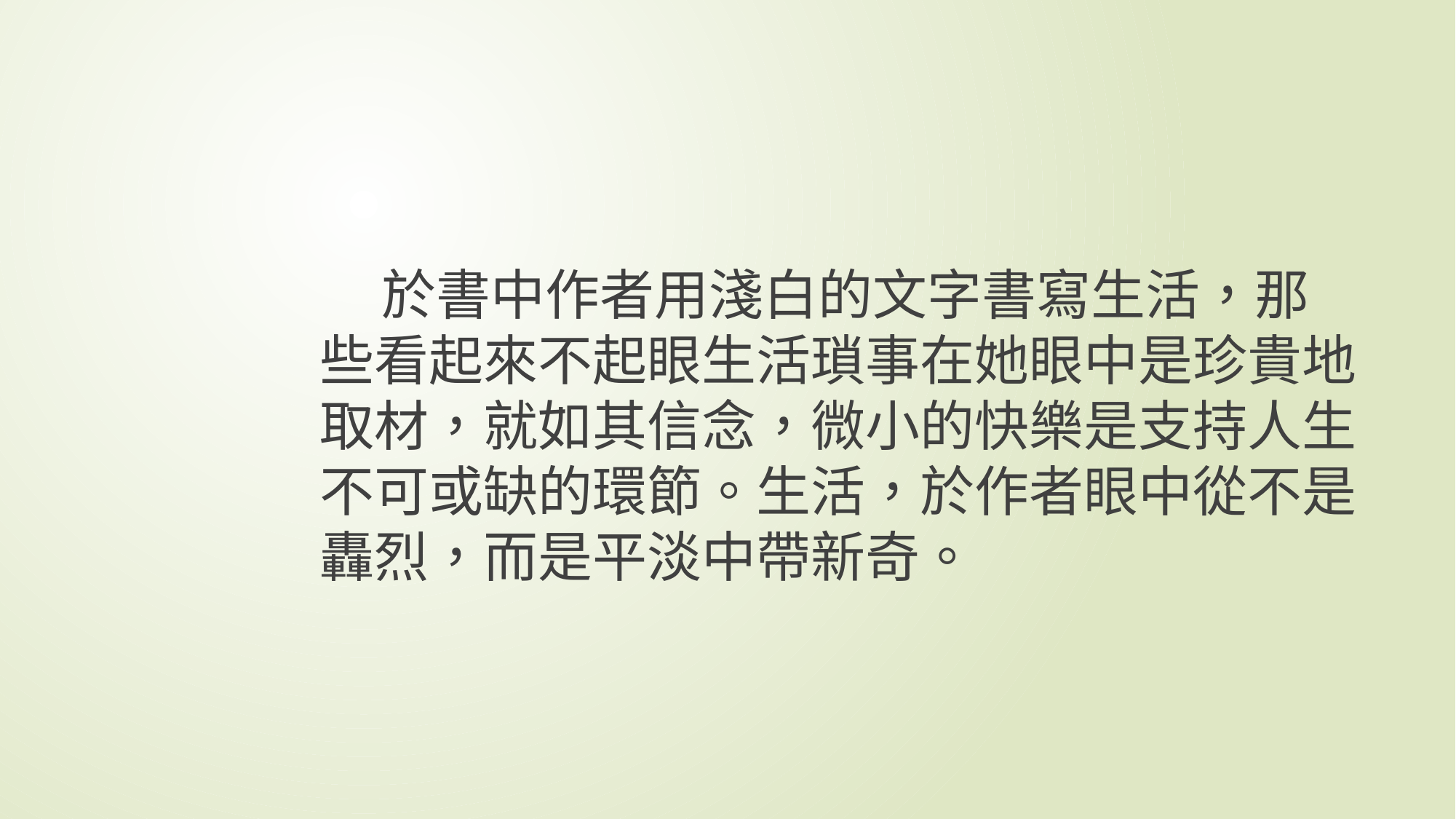

#
    於書中作者用淺白的文字書寫生活，那些看起來不起眼生活瑣事在她眼中是珍貴地取材，就如其信念，微小的快樂是支持人生不可或缺的環節。生活，於作者眼中從不是轟烈，而是平淡中帶新奇。